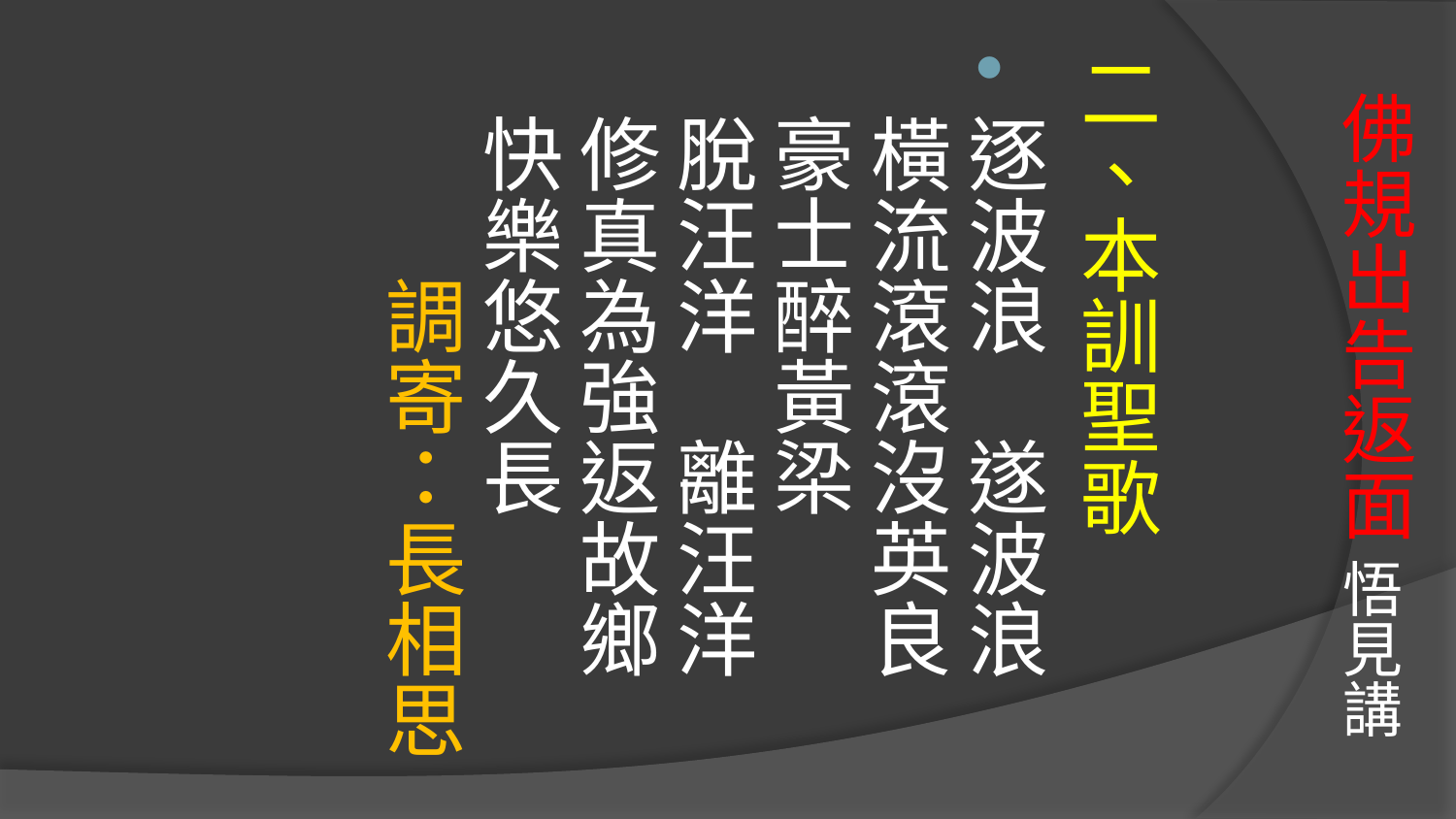

二、本訓聖歌
逐波浪　遂波浪　 橫流滾滾沒英良　 豪士醉黃梁
脫汪洋　離汪洋　修真為強返故鄉　快樂悠久長
　　調寄：長相思
# 佛規出告返面 悟見講